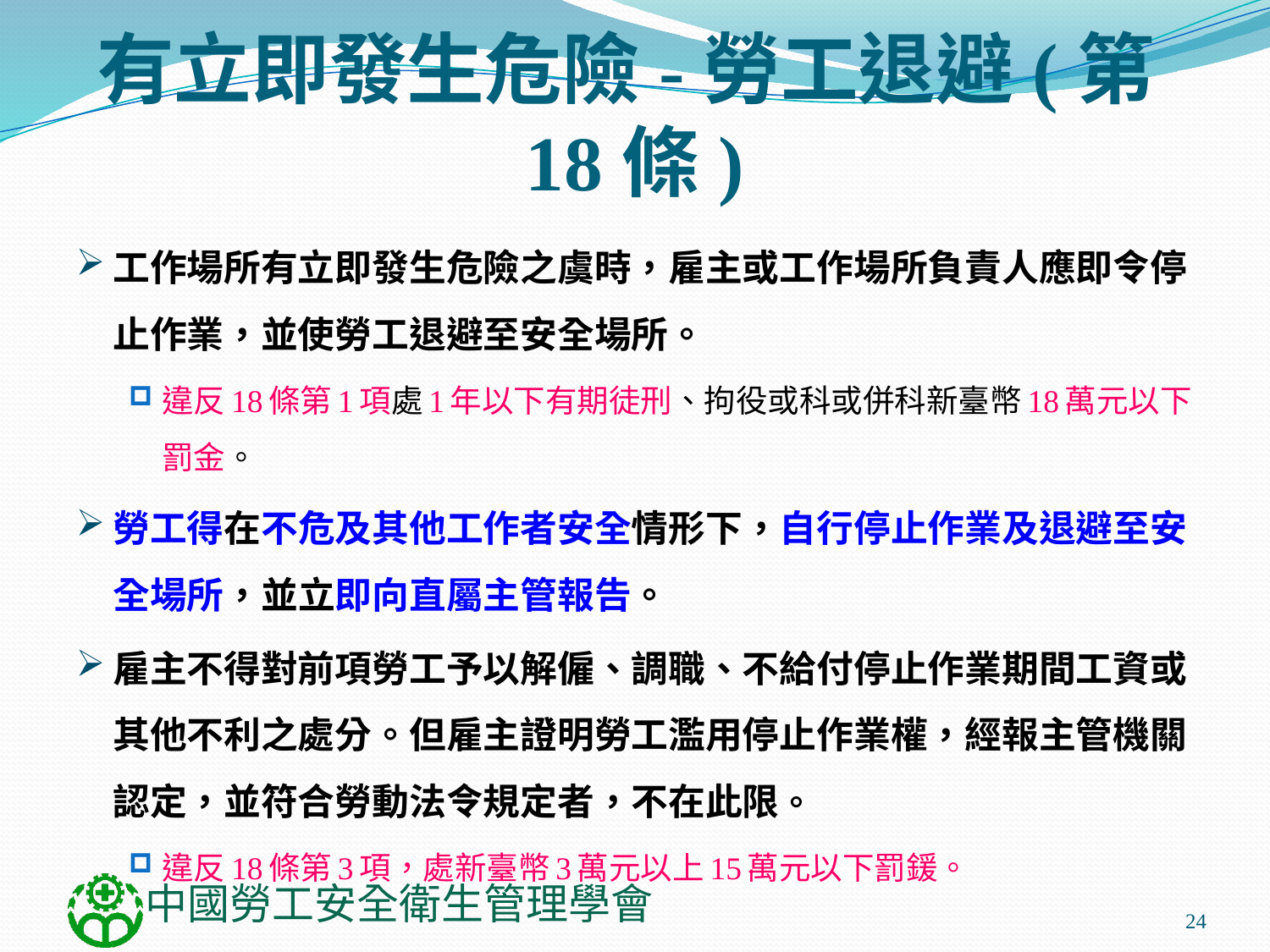

# 有立即發生危險-勞工退避(第18條)
工作場所有立即發生危險之虞時，雇主或工作場所負責人應即令停止作業，並使勞工退避至安全場所。
違反18條第1項處1年以下有期徒刑、拘役或科或併科新臺幣18萬元以下罰金。
勞工得在不危及其他工作者安全情形下，自行停止作業及退避至安全場所，並立即向直屬主管報告。
雇主不得對前項勞工予以解僱、調職、不給付停止作業期間工資或其他不利之處分。但雇主證明勞工濫用停止作業權，經報主管機關認定，並符合勞動法令規定者，不在此限。
違反18條第3項，處新臺幣3萬元以上15萬元以下罰鍰。
24